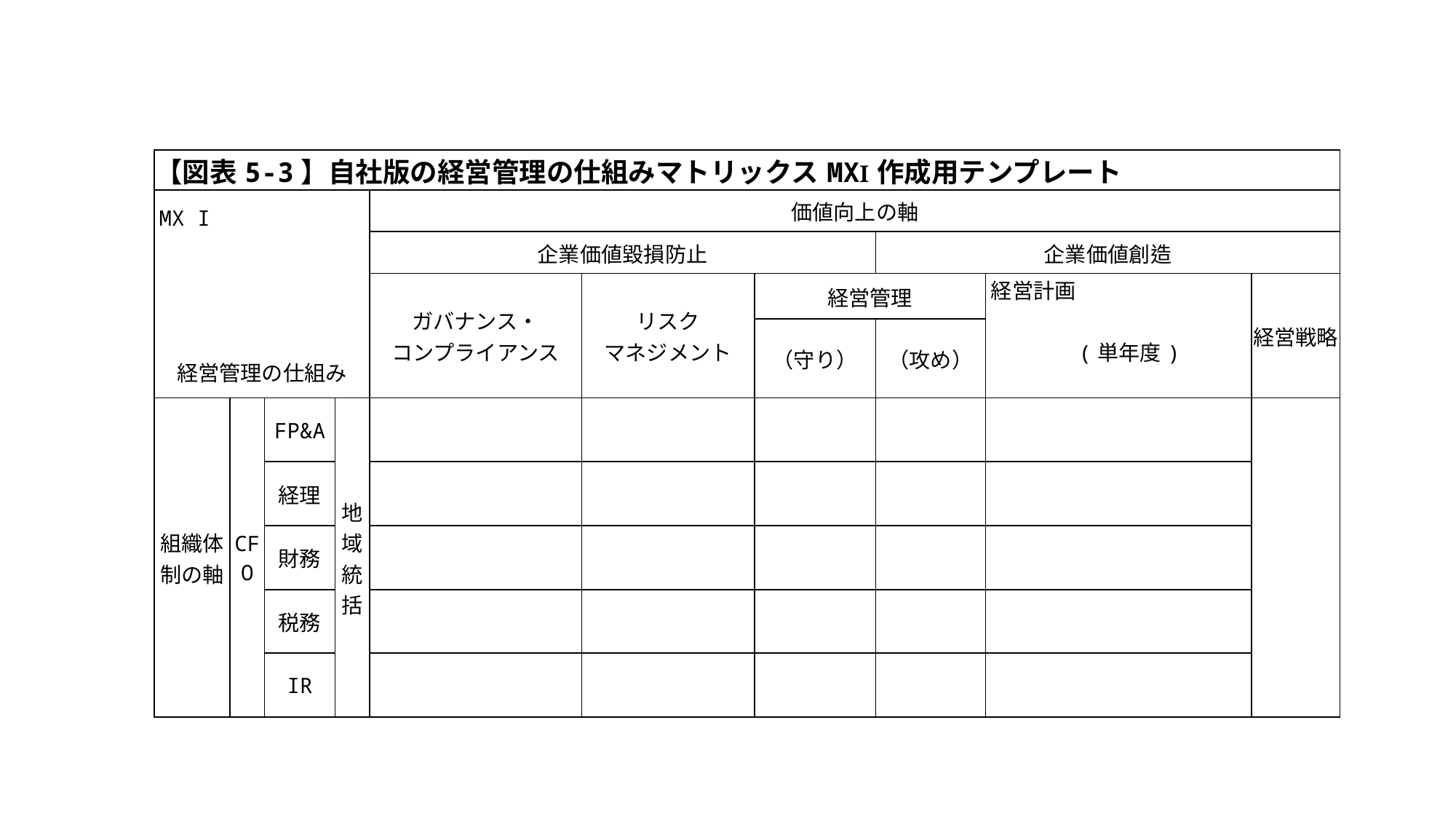

| 【図表5-3】自社版の経営管理の仕組みマトリックスMXⅠ作成用テンプレート |  |  |  |  |  |  |  |  |  |
| --- | --- | --- | --- | --- | --- | --- | --- | --- | --- |
| MX I　　　　　　　　　　　　　　　　　　　　　　　　　　　　　　　　　　　　　　　　　　　　　　　経営管理の仕組み |  |  |  | 価値向上の軸 |  |  |  |  |  |
|  |  |  |  | 企業価値毀損防止 |  |  | 企業価値創造 |  |  |
|  |  |  |  | ガバナンス・ コンプライアンス | リスク マネジメント | 経営管理 |  | 経営計画　　　　　　　　　　　　　　　　　　　　　　　　(単年度) | 経営戦略 |
|  |  |  |  |  |  | （守り） | （攻め） |  |  |
| 組織体制の軸 | CFO | FP&A | 地域統括 |  |  |  |  |  |  |
|  |  | 経理 |  |  |  |  |  |  |  |
|  |  | 財務 |  |  |  |  |  |  |  |
|  |  | 税務 |  |  |  |  |  |  |  |
|  |  | IR |  |  |  |  |  |  |  |